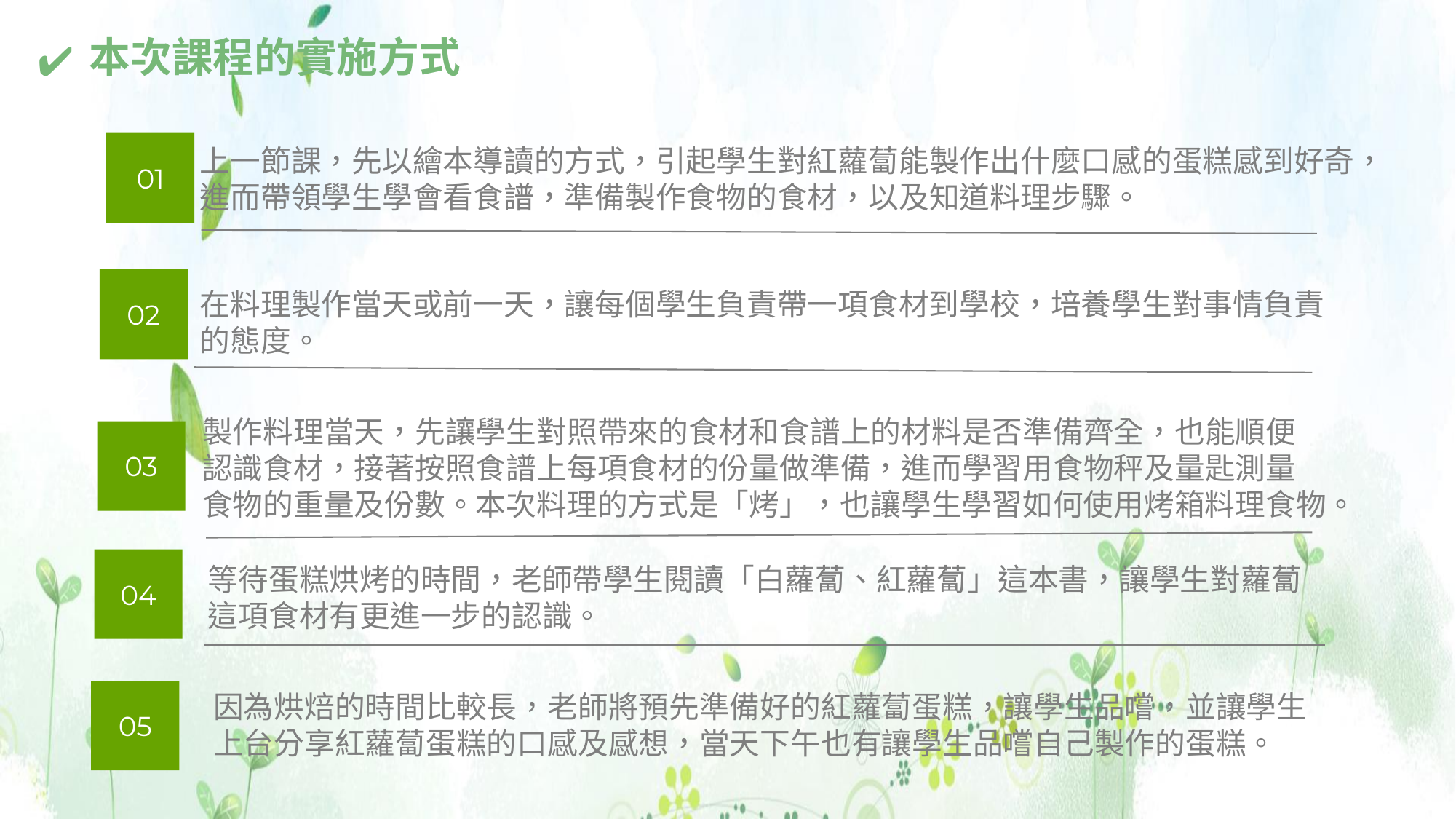

# 本次課程的實施方式
01
上一節課，先以繪本導讀的方式，引起學生對紅蘿蔔能製作出什麼口感的蛋糕感到好奇，
進而帶領學生學會看食譜，準備製作食物的食材，以及知道料理步驟。
01
02
Add the text title content to express the content summary in detail.
在料理製作當天或前一天，讓每個學生負責帶一項食材到學校，培養學生對事情負責
的態度。
02
製作料理當天，先讓學生對照帶來的食材和食譜上的材料是否準備齊全，也能順便
認識食材，接著按照食譜上每項食材的份量做準備，進而學習用食物秤及量匙測量
食物的重量及份數。本次料理的方式是「烤」，也讓學生學習如何使用烤箱料理食物。
03
04
等待蛋糕烘烤的時間，老師帶學生閱讀「白蘿蔔、紅蘿蔔」這本書，讓學生對蘿蔔
這項食材有更進一步的認識。
05
因為烘焙的時間比較長，老師將預先準備好的紅蘿蔔蛋糕，讓學生品嚐，並讓學生
上台分享紅蘿蔔蛋糕的口感及感想，當天下午也有讓學生品嚐自己製作的蛋糕。
0.5 秒延迟符，无
意义，可删除.